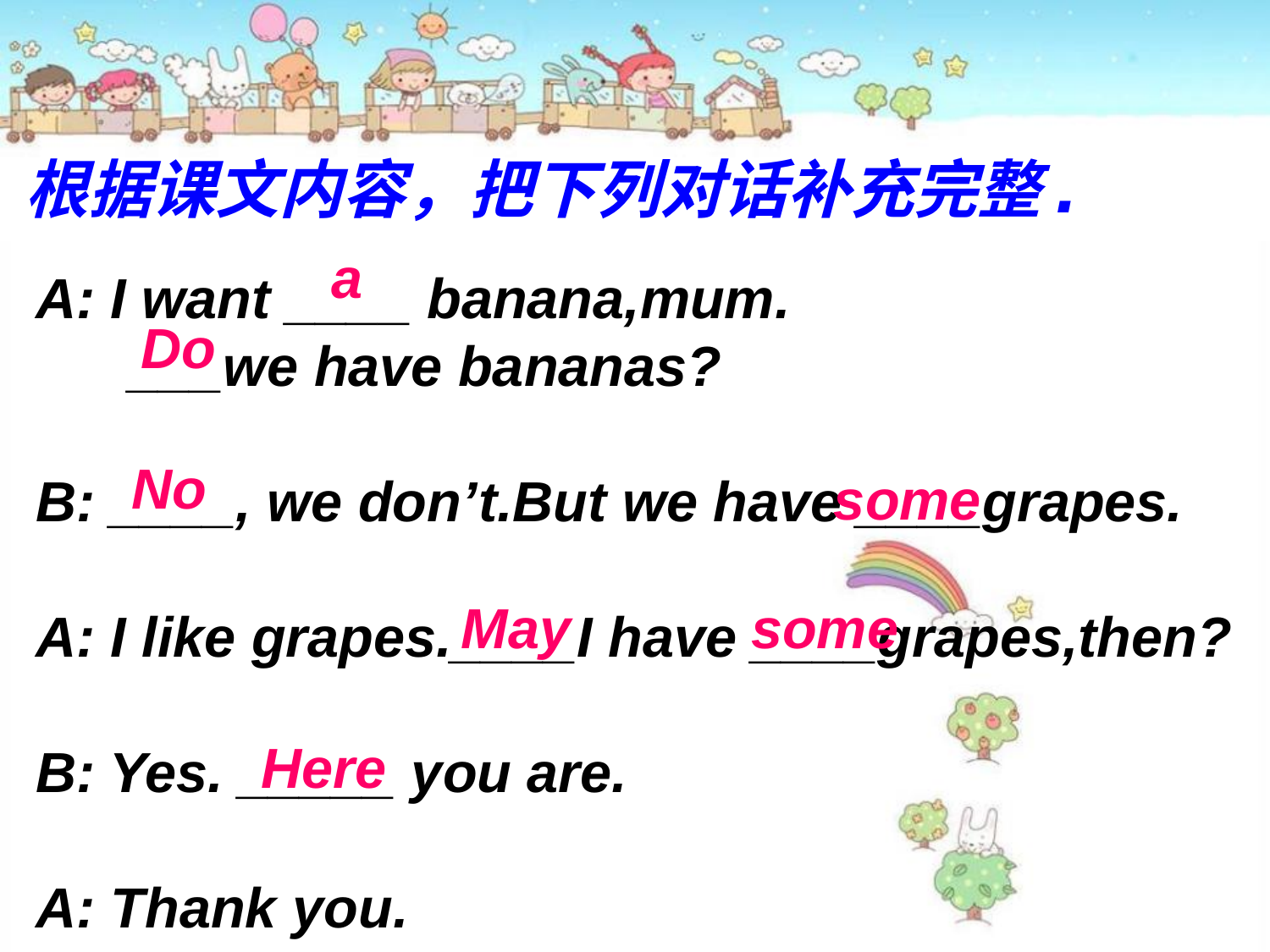

根据课文内容，把下列对话补充完整.
a
A: I want ____ banana,mum.
      ___we have bananas?

B: ____, we don’t.But we have ____grapes.

A: I like grapes.____I have ____grapes,then?

B: Yes. _____ you are.

A: Thank you.
Do
No
some
May
some
Here